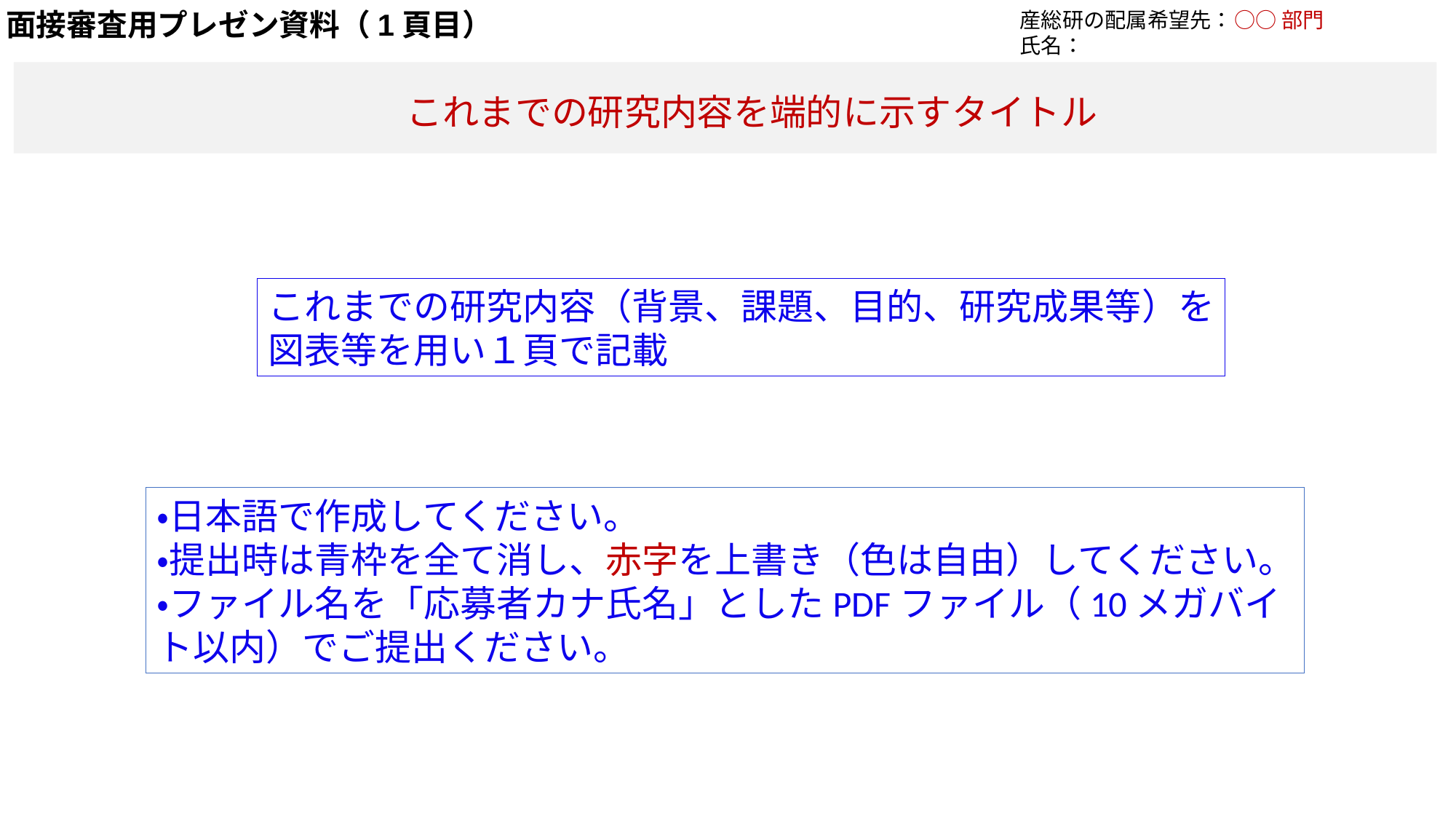

面接審査用プレゼン資料（1頁目）
産総研の配属希望先：
氏名：
○○部門

これまでの研究内容を端的に示すタイトル
これまでの研究内容（背景、課題、目的、研究成果等）を図表等を用い１頁で記載
・日本語で作成してください。
・提出時は青枠を全て消し、赤字を上書き（色は自由）してください。
・ファイル名を「応募者カナ氏名」としたPDFファイル（10メガバイト以内）でご提出ください。